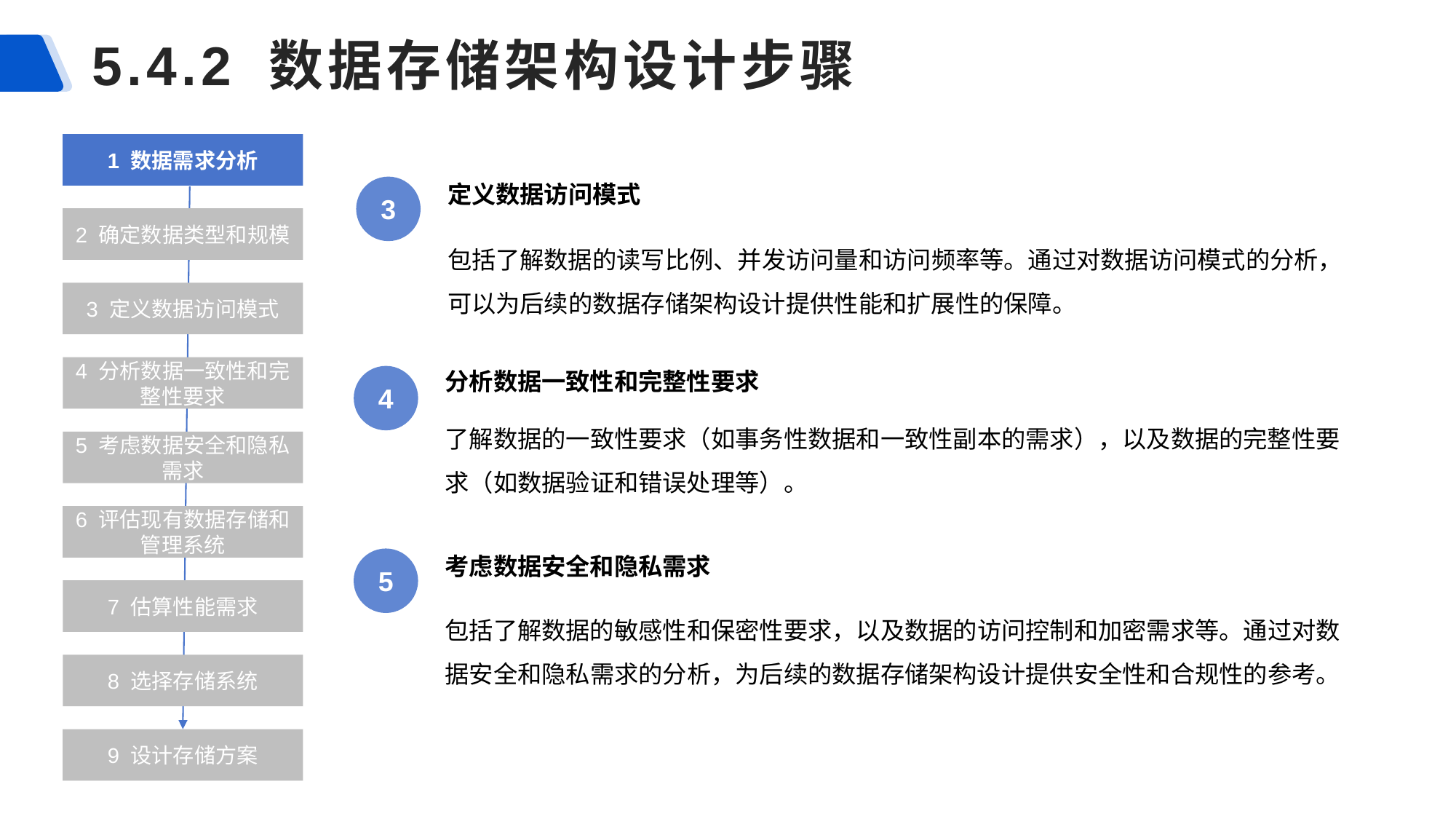

# 5.4.2 数据存储架构设计步骤
1 数据需求分析
定义数据访问模式
3
2 确定数据类型和规模
包括了解数据的读写比例、并发访问量和访问频率等。通过对数据访问模式的分析，可以为后续的数据存储架构设计提供性能和扩展性的保障。
3 定义数据访问模式
分析数据一致性和完整性要求
4
了解数据的一致性要求（如事务性数据和一致性副本的需求），以及数据的完整性要求（如数据验证和错误处理等）。
4 分析数据一致性和完整性要求
5 考虑数据安全和隐私需求
6 评估现有数据存储和管理系统
考虑数据安全和隐私需求
5
7 估算性能需求
包括了解数据的敏感性和保密性要求，以及数据的访问控制和加密需求等。通过对数据安全和隐私需求的分析，为后续的数据存储架构设计提供安全性和合规性的参考。
8 选择存储系统
9 设计存储方案